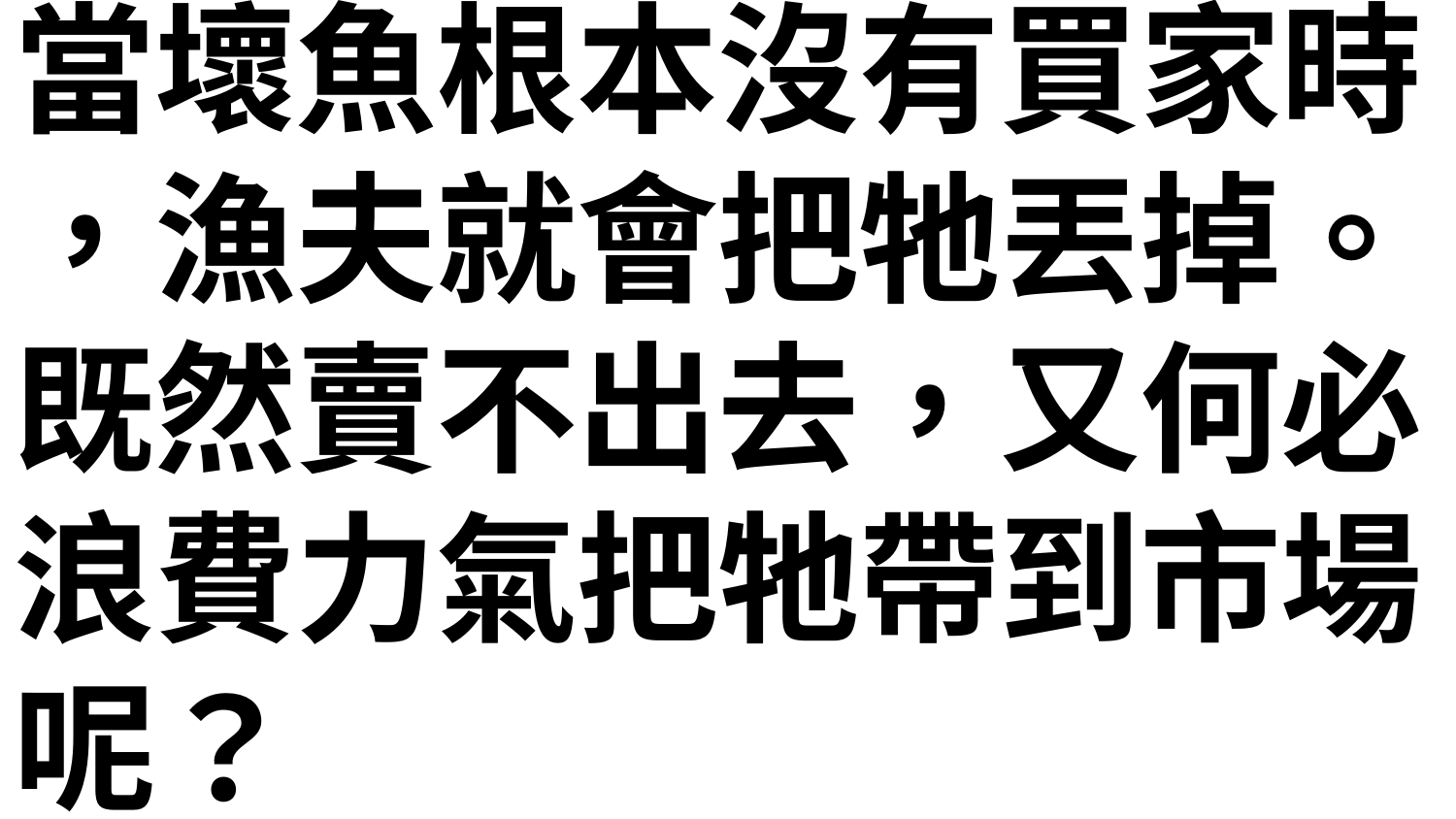

當壞魚根本沒有買家時
，漁夫就會把牠丟掉。既然賣不出去，又何必浪費力氣把牠帶到市場呢？